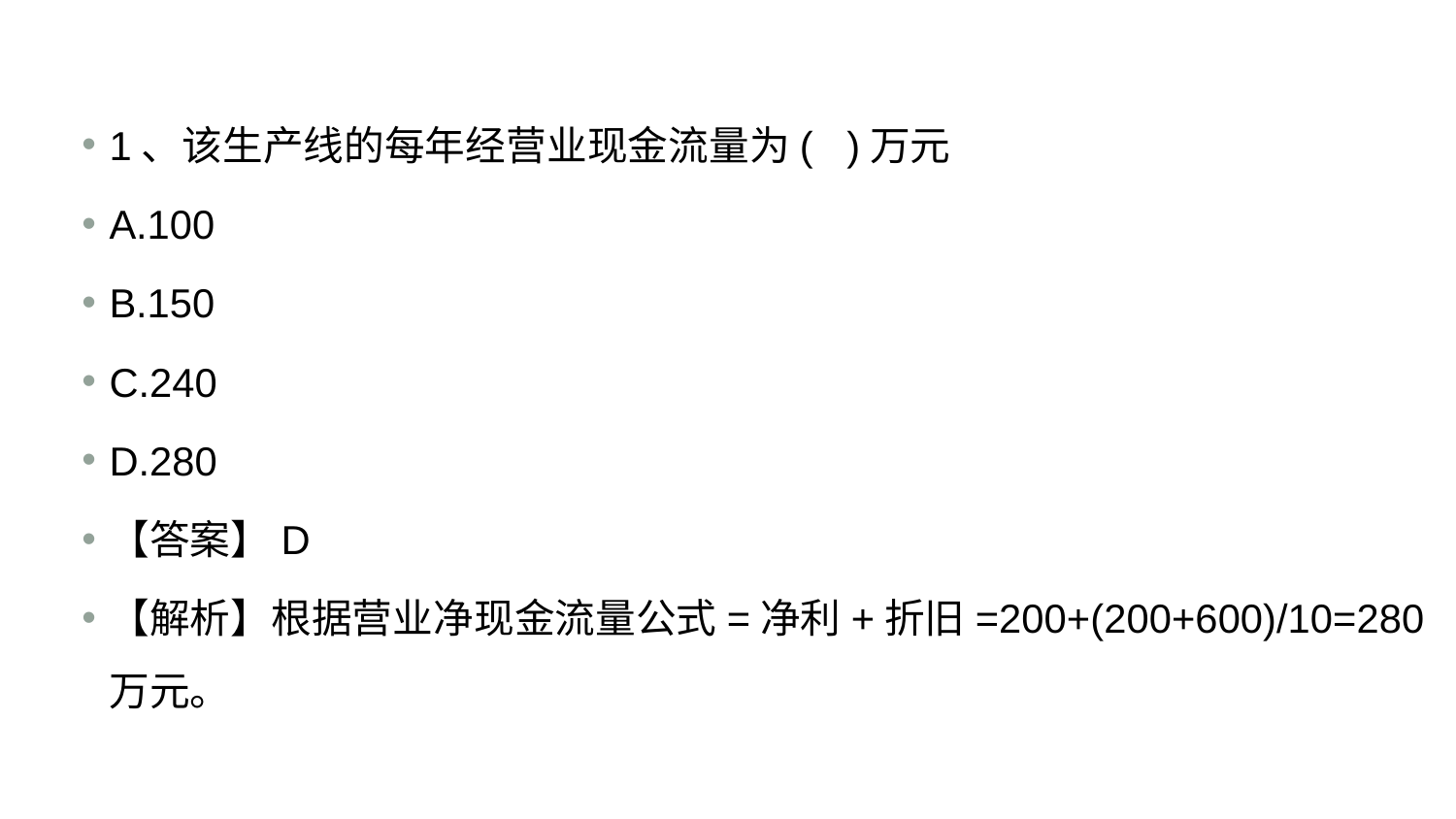

#
1、该生产线的每年经营业现金流量为(   )万元
A.100
B.150
C.240
D.280
【答案】D
【解析】根据营业净现金流量公式=净利+折旧=200+(200+600)/10=280万元。